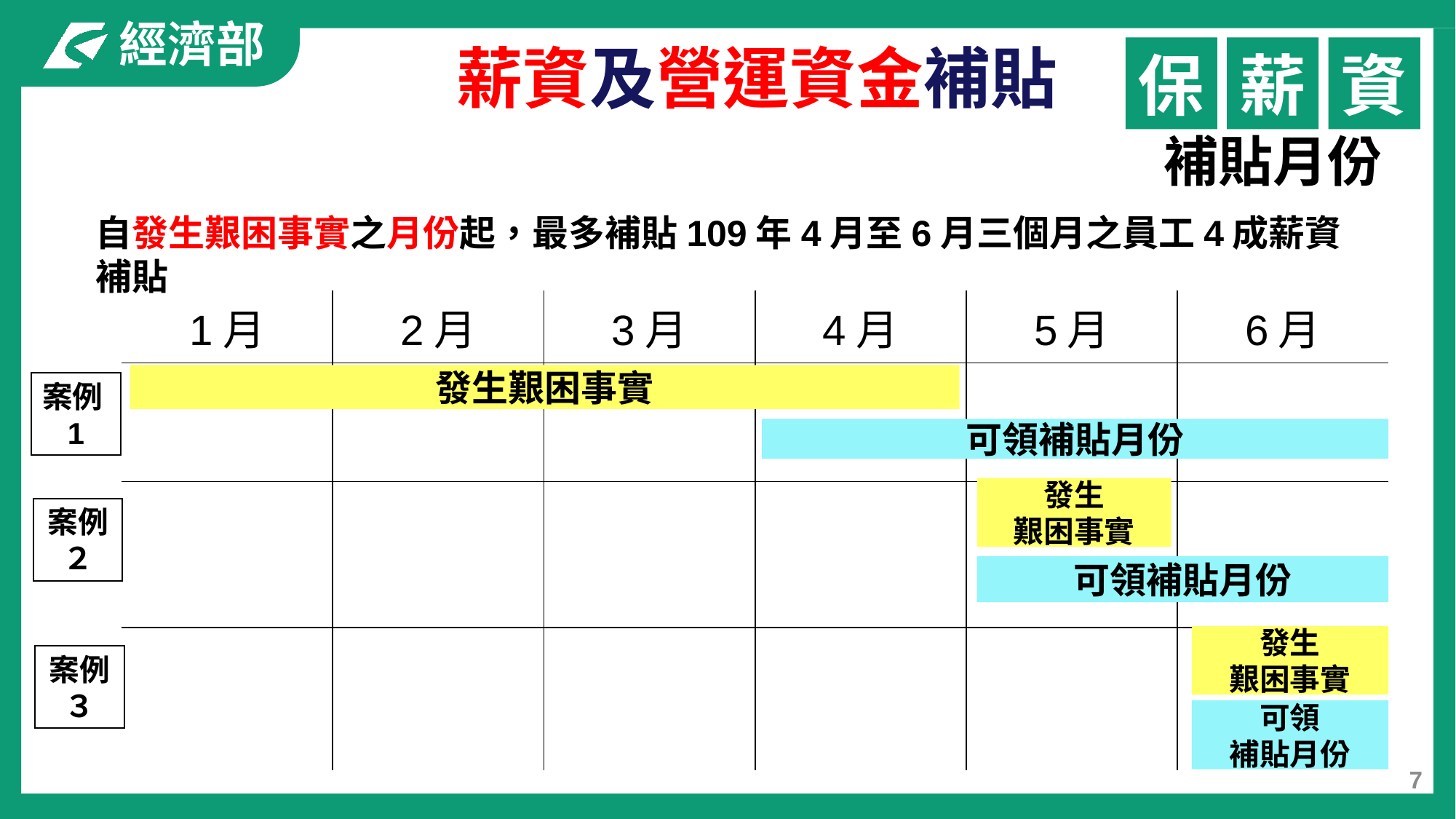

薪資及營運資金補貼
保
薪
資
補貼月份
自發生艱困事實之月份起，最多補貼109年4月至6月三個月之員工4成薪資補貼
| 1月 | 2月 | 3月 | 4月 | 5月 | 6月 |
| --- | --- | --- | --- | --- | --- |
|  |  |  |  |  |  |
|  |  |  |  |  |  |
|  |  |  |  |  |  |
發生艱困事實
案例1
可領補貼月份
發生
艱困事實
案例２
可領補貼月份
發生
艱困事實
案例３
可領
補貼月份
7